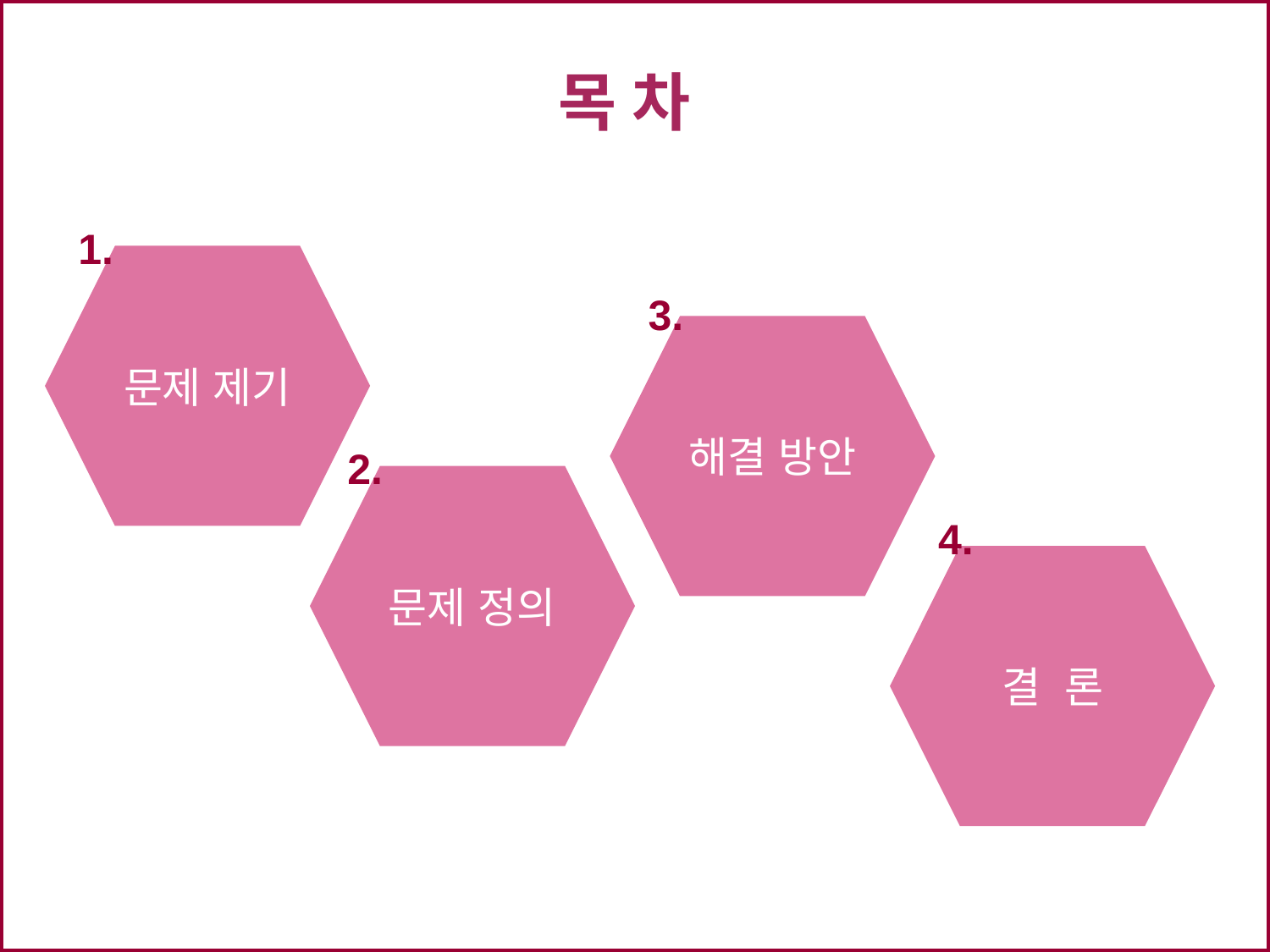

목 차
1.
문제 제기
3.
해결 방안
2.
문제 정의
4.
결  론